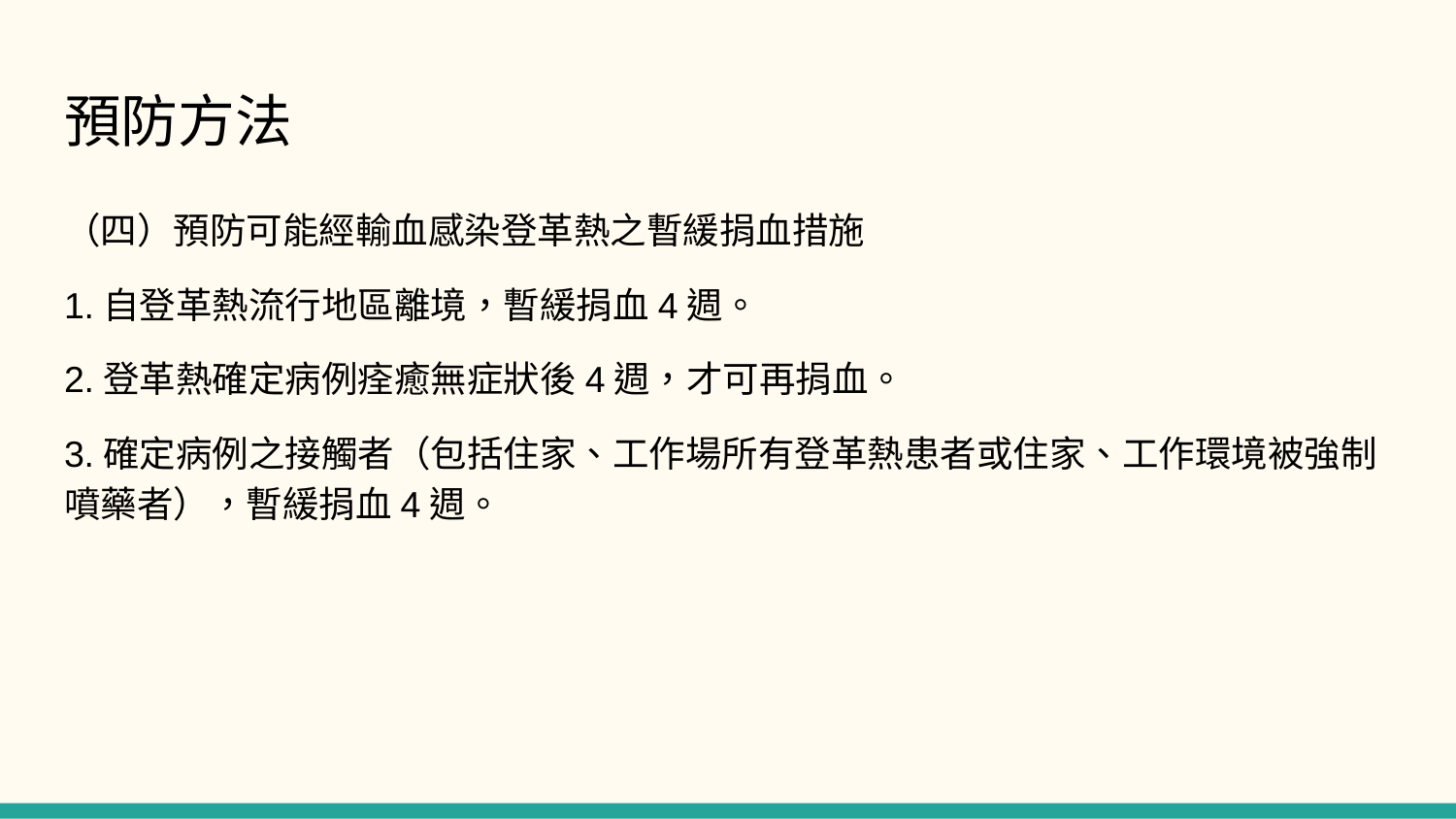

# 預防方法
（四）預防可能經輸血感染登革熱之暫緩捐血措施
1.自登革熱流行地區離境，暫緩捐血4週。
2.登革熱確定病例痊癒無症狀後4週，才可再捐血。
3.確定病例之接觸者（包括住家、工作場所有登革熱患者或住家、工作環境被強制噴藥者），暫緩捐血4週。